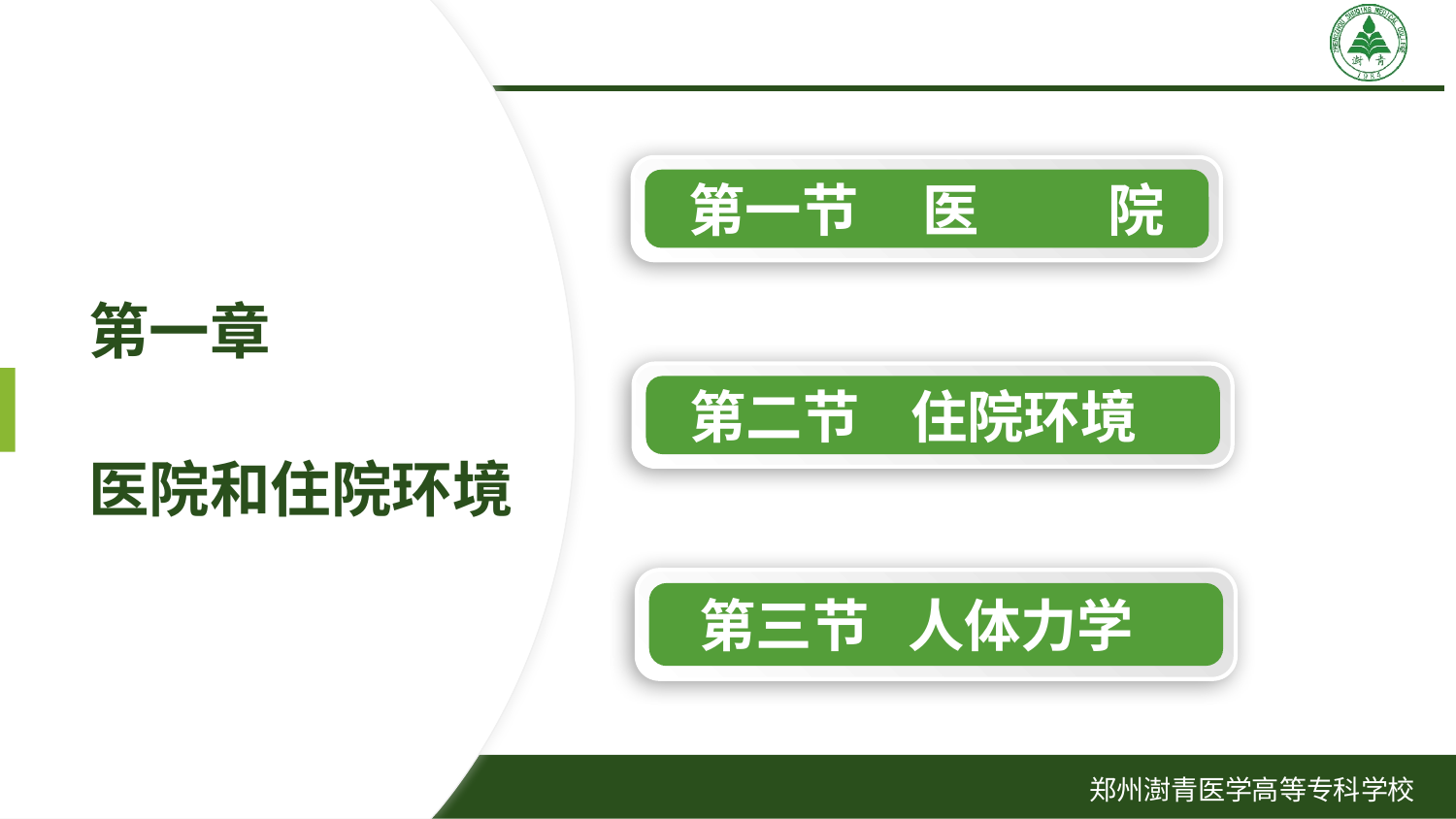

第一章
医院和住院环境

第一节     医          院

第二节    住院环境

第三节   人体力学